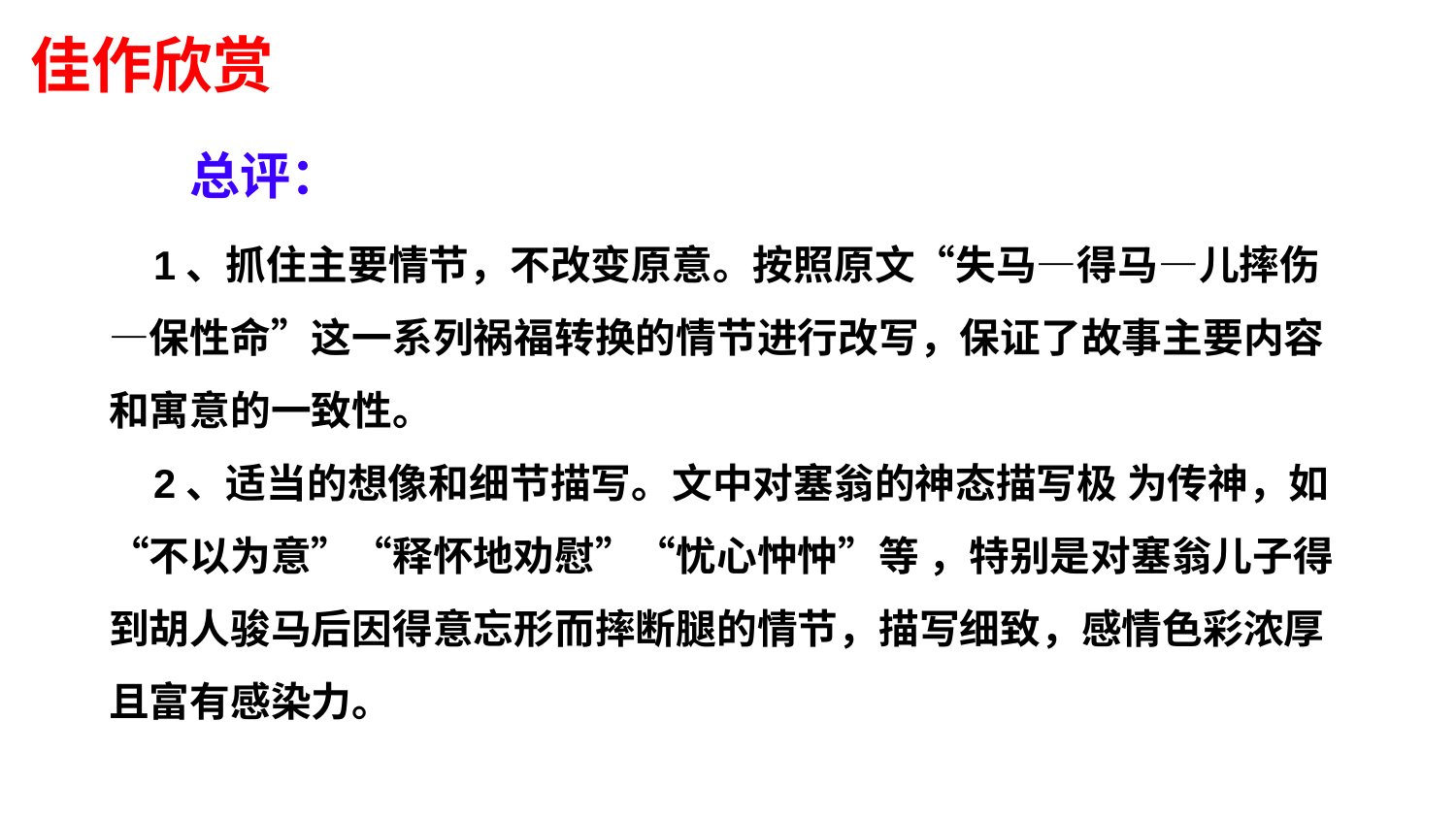

佳作欣赏
总评：
    1、抓住主要情节，不改变原意。按照原文“失马—得马—儿摔伤—保性命”这一系列祸福转换的情节进行改写，保证了故事主要内容和寓意的一致性。
    2、适当的想像和细节描写。文中对塞翁的神态描写极 为传神，如“不以为意”“释怀地劝慰”“忧心忡忡”等 ，特别是对塞翁儿子得到胡人骏马后因得意忘形而摔断腿的情节，描写细致，感情色彩浓厚且富有感染力。